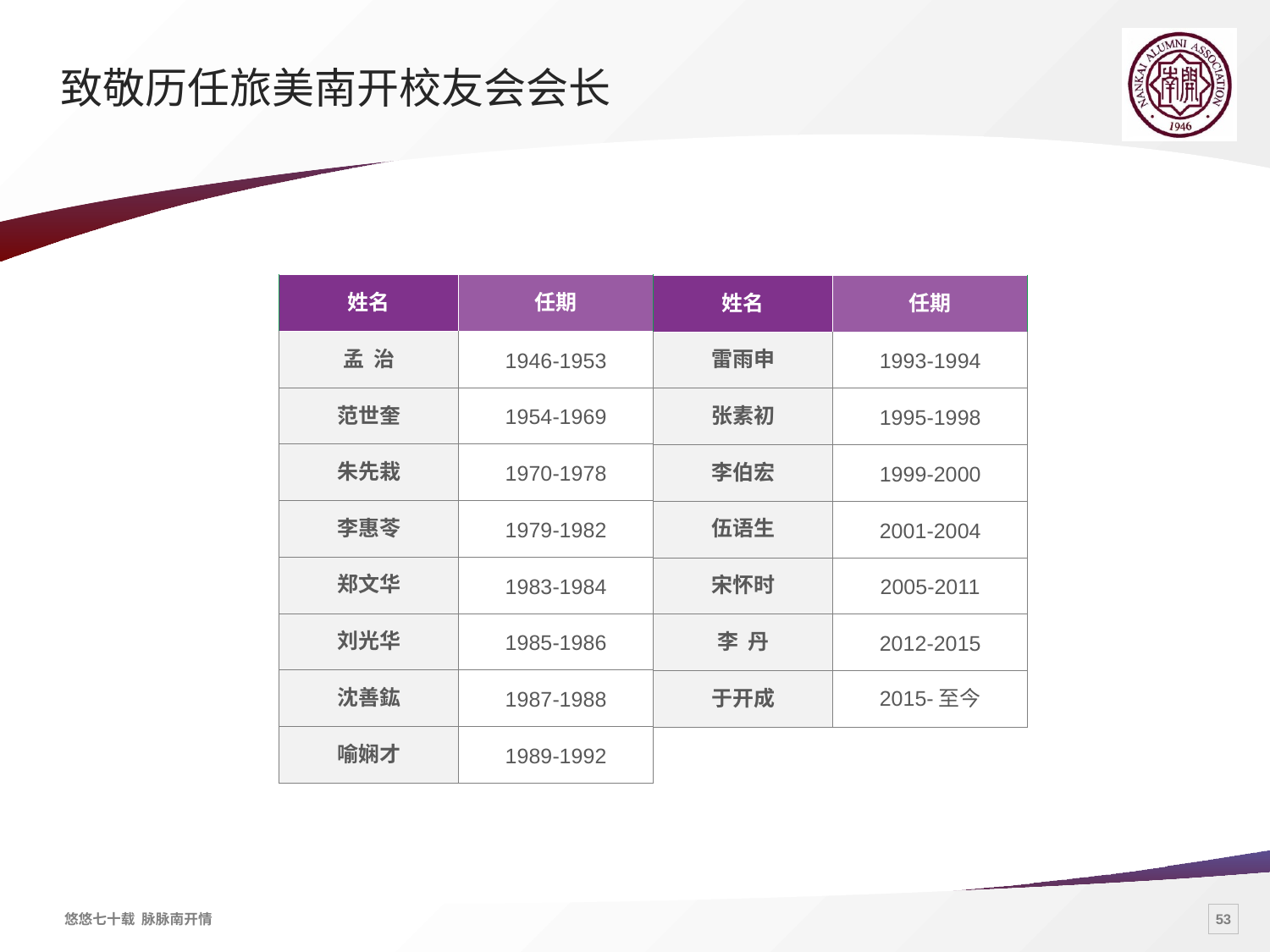

# 致敬历任旅美南开校友会会长
| 姓名 | 任期 |
| --- | --- |
| 孟 治 | 1946-1953 |
| 范世奎 | 1954-1969 |
| 朱先栽 | 1970-1978 |
| 李惠苓 | 1979-1982 |
| 郑文华 | 1983-1984 |
| 刘光华 | 1985-1986 |
| 沈善鈜 | 1987-1988 |
| 喻娴才 | 1989-1992 |
| 姓名 | 任期 |
| --- | --- |
| 雷雨申 | 1993-1994 |
| 张素初 | 1995-1998 |
| 李伯宏 | 1999-2000 |
| 伍语生 | 2001-2004 |
| 宋怀时 | 2005-2011 |
| 李 丹 | 2012-2015 |
| 于开成 | 2015-至今 |